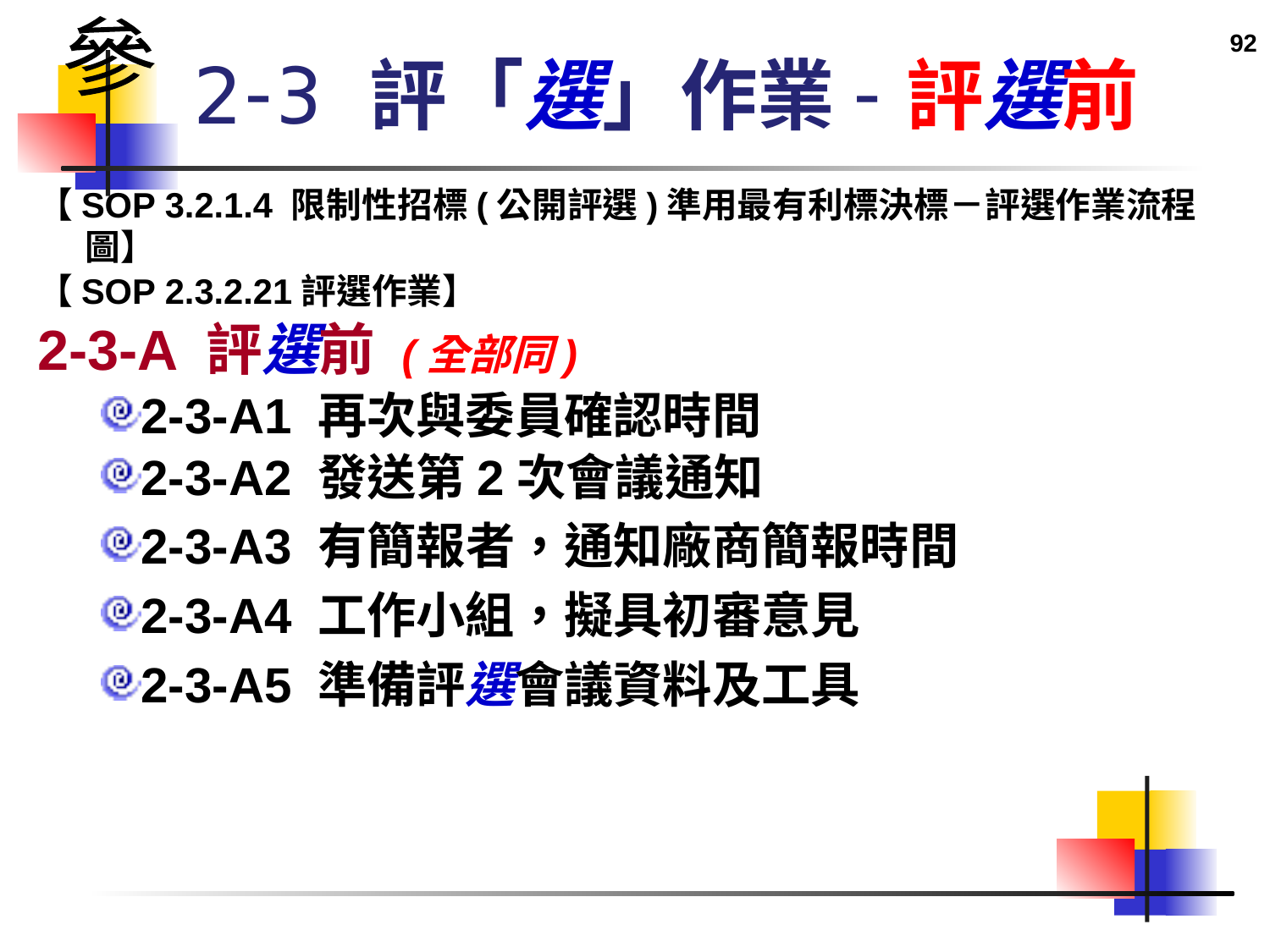

92
參
# 2-3 評「選」作業-評選前
【SOP 3.2.1.4 限制性招標(公開評選)準用最有利標決標－評選作業流程圖】
【SOP 2.3.2.21評選作業】
2-3-A 評選前 (全部同)
2-3-A1 再次與委員確認時間
2-3-A2 發送第2次會議通知
2-3-A3 有簡報者，通知廠商簡報時間
2-3-A4 工作小組，擬具初審意見
2-3-A5 準備評選會議資料及工具